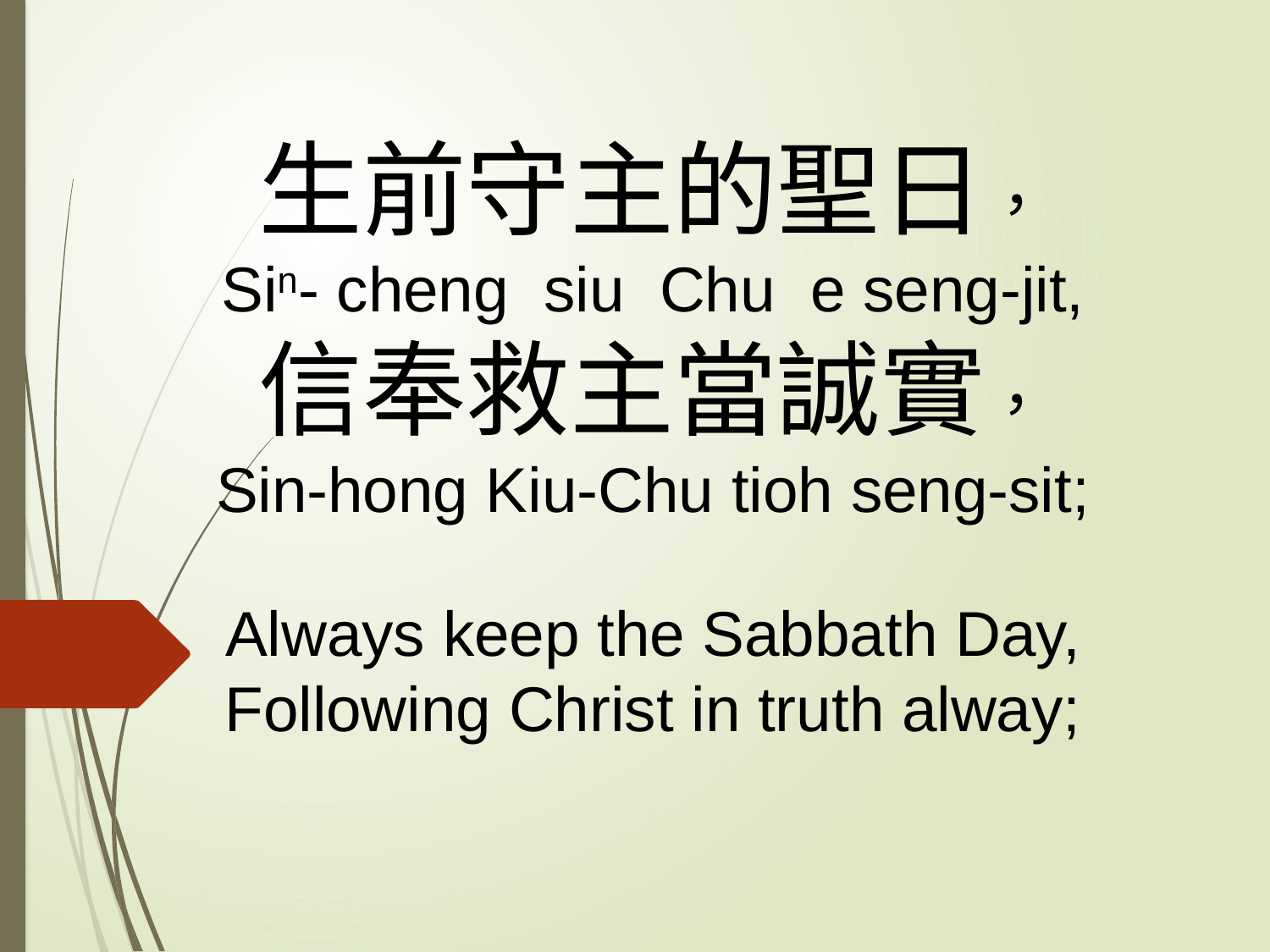

# 生前守主的聖日， Sin- cheng  siu  Chu  e seng-jit, 信奉救主當誠實， Sin-hong Kiu-Chu tioh seng-sit; Always keep the Sabbath Day, Following Christ in truth alway;